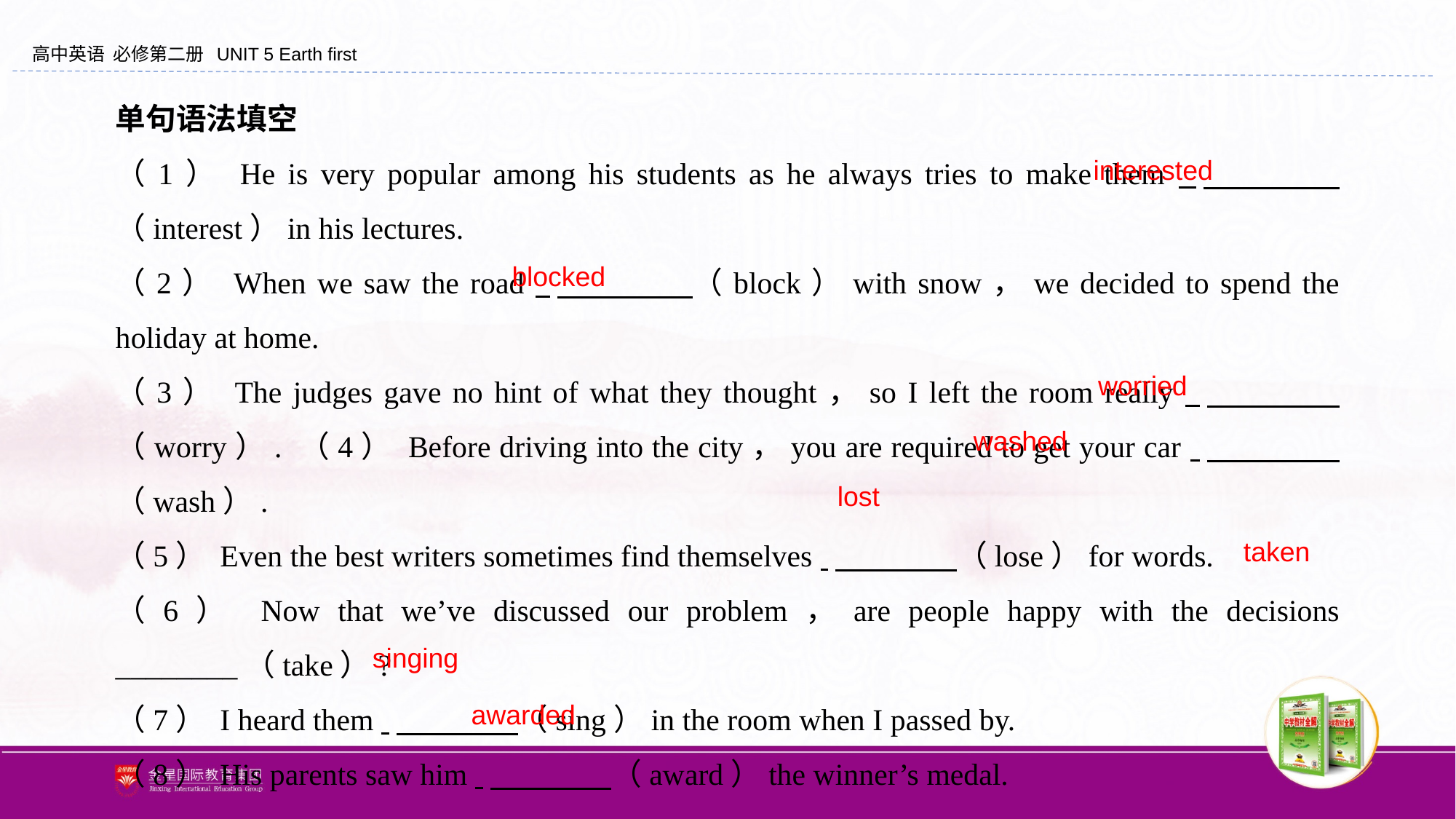

单句语法填空
（1） He is very popular among his students as he always tries to make them  　　　　（interest）in his lectures.
（2） When we saw the road  　　　　（block）with snow，we decided to spend the holiday at home.
（3） The judges gave no hint of what they thought，so I left the room really  　　　　（worry）. （4） Before driving into the city，you are required to get your car  　　　 　（wash）.
（5） Even the best writers sometimes find themselves  　　　　（lose）for words.
（6） Now that we’ve discussed our problem，are people happy with the decisions ________（take）?
（7） I heard them  　　　　（sing）in the room when I passed by.
（8） His parents saw him  　　　　（award）the winner’s medal.
interested
blocked
worried
washed
lost
taken
singing
awarded